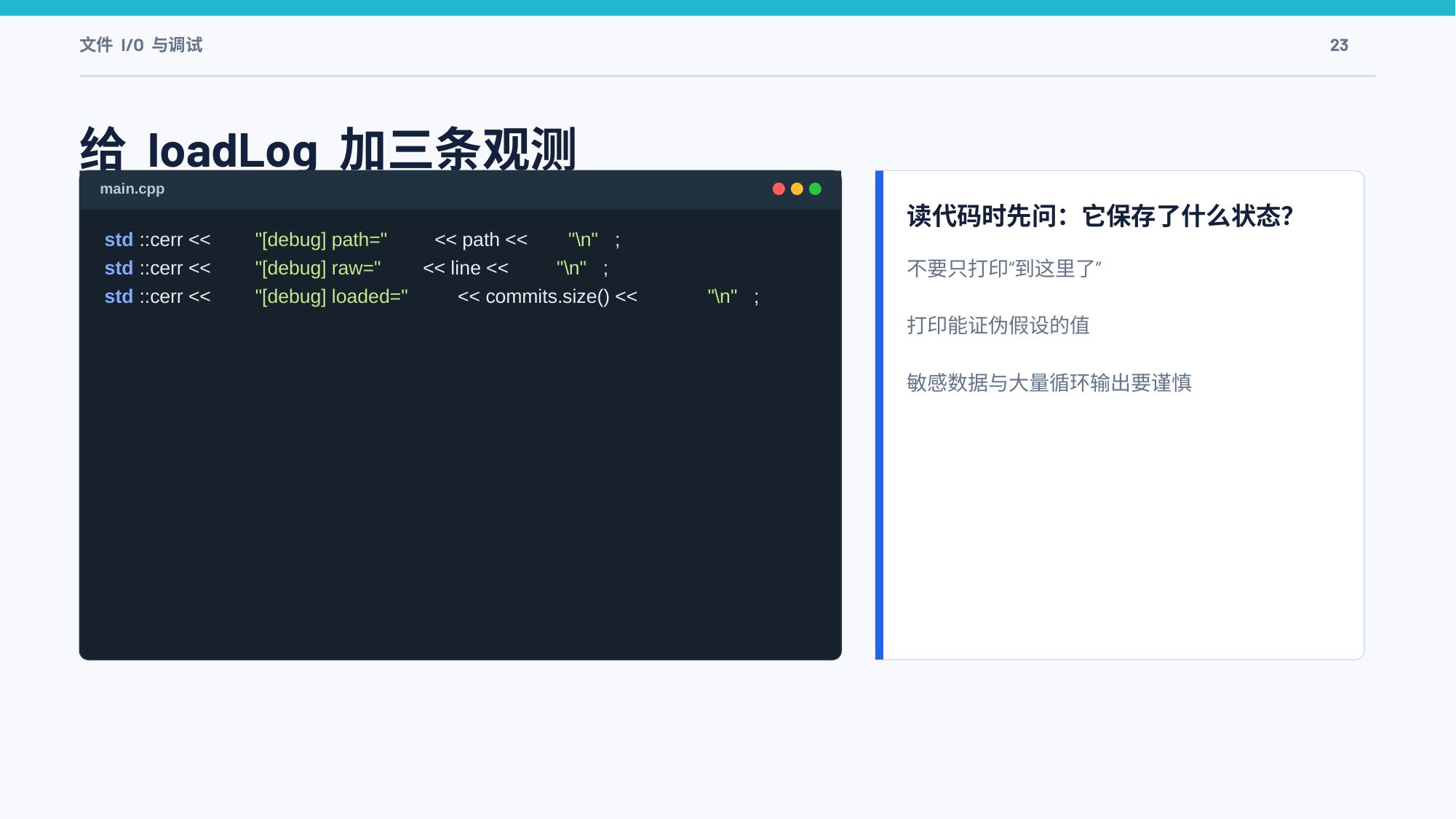

文件 I/O 与调试
23

给 loadLog 加三条观测

main.cpp

读代码时先问：它保存了什么状态？
std
::cerr <<
"[debug] path="
 << path <<
"\n"
;
不要只打印“到这里了”

打印能证伪假设的值

敏感数据与大量循环输出要谨慎
std
::cerr <<
"[debug] raw="
 << line <<
"\n"
;
std
::cerr <<
"[debug] loaded="
 << commits.size() <<
"\n"
;